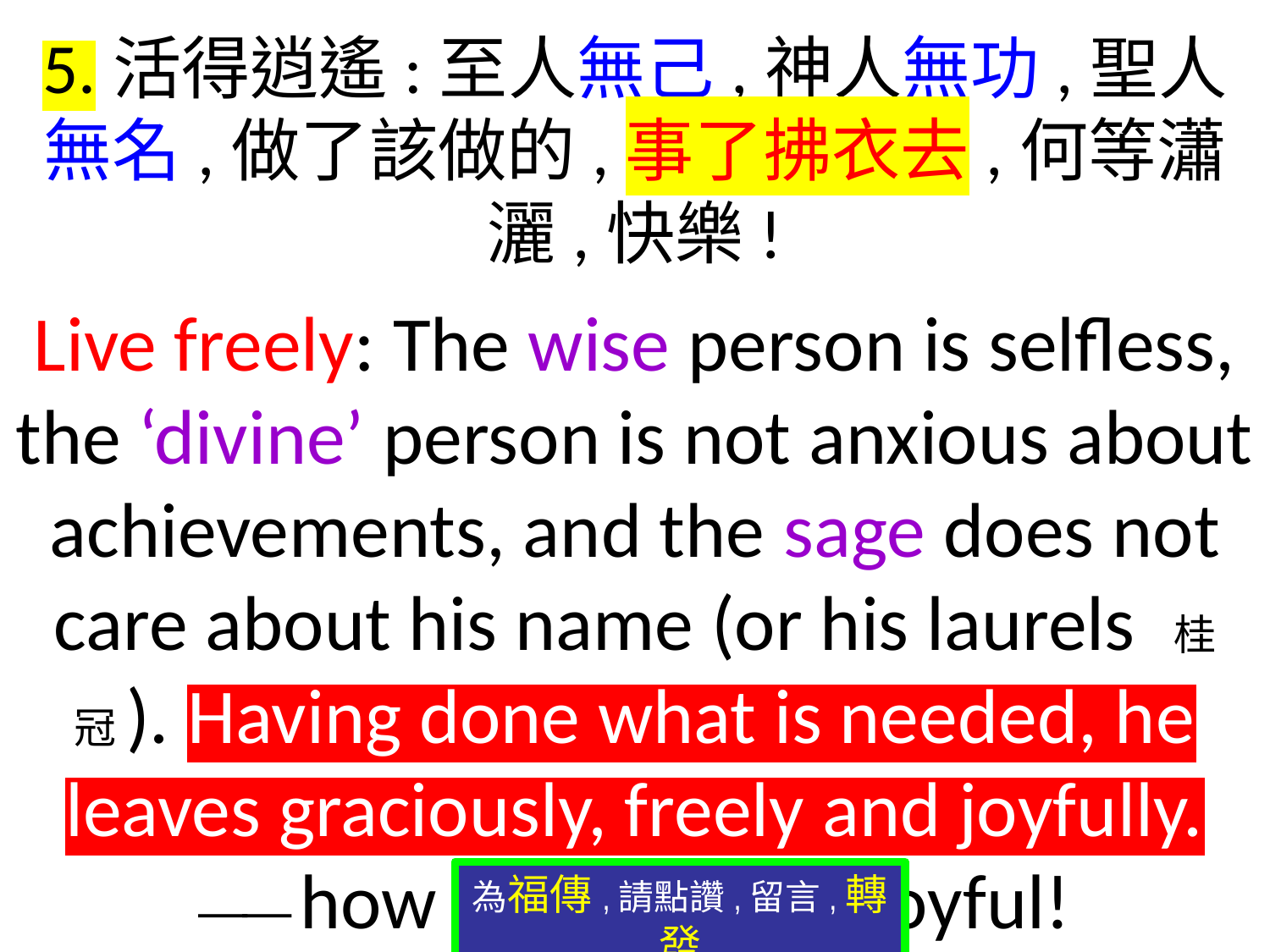

5.活得逍遙:至人無己,神人無功,聖人無名,做了該做的,事了拂衣去,何等瀟灑,快樂!
Live freely: The wise person is selfless, the ‘divine’ person is not anxious about achievements, and the sage does not care about his name (or his laurels 桂冠). Having done what is needed, he leaves graciously, freely and joyfully.
—— how carefree and joyful!
為福傳,請點讚,留言,轉發